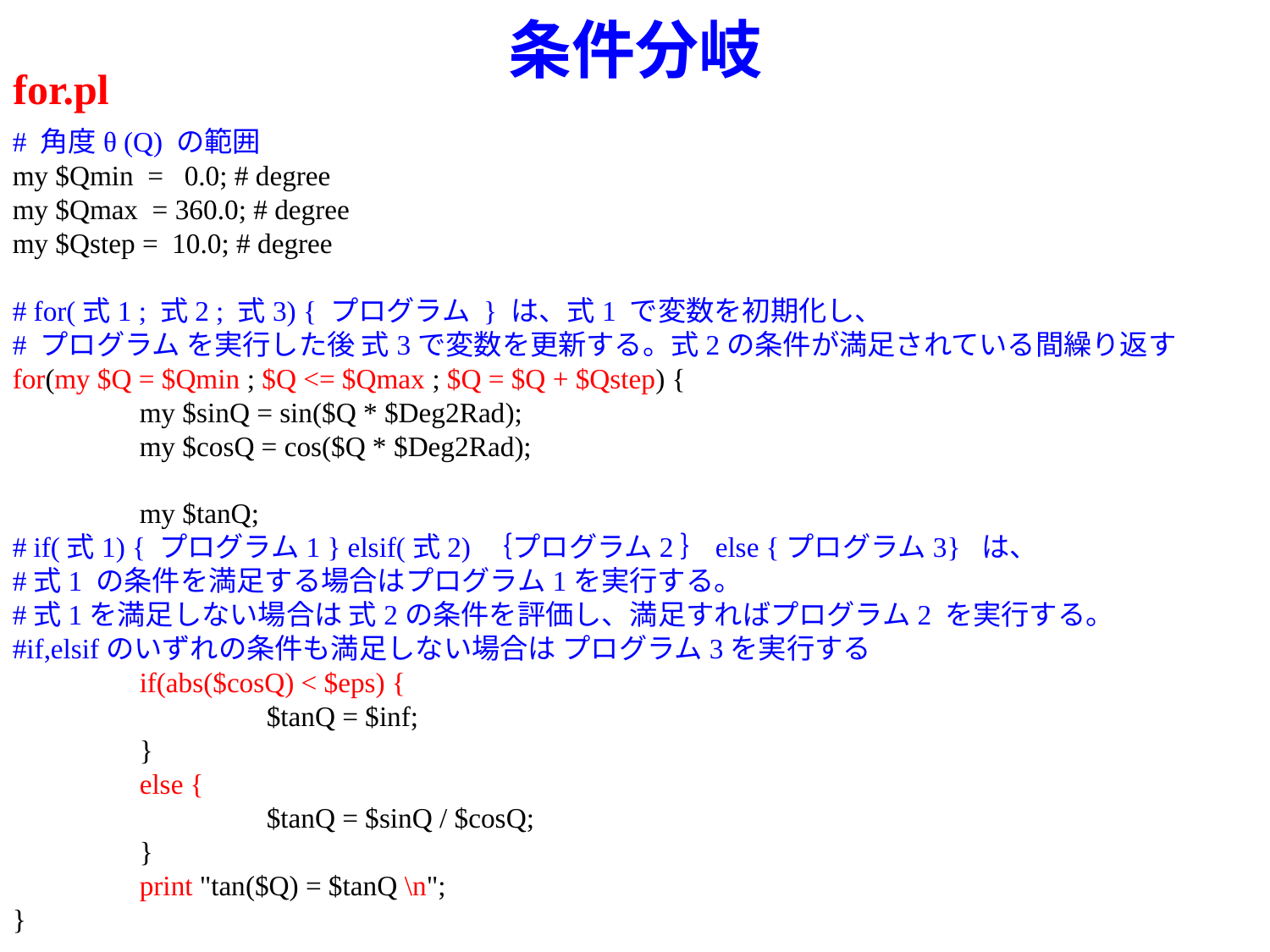

# 条件分岐
for.pl
# 角度θ (Q) の範囲
my $Qmin  =   0.0; # degree
my $Qmax  = 360.0; # degree
my $Qstep =  10.0; # degree

# for(式1 ; 式2 ; 式3) { プログラム } は、式1 で変数を初期化し、
# プログラム を実行した後 式3で変数を更新する。式2の条件が満足されている間繰り返す
for(my $Q = $Qmin ; $Q <= $Qmax ; $Q = $Q + $Qstep) {
	my $sinQ = sin($Q * $Deg2Rad);
	my $cosQ = cos($Q * $Deg2Rad);

	my $tanQ;
# if(式1) { プログラム1 } elsif(式2) ｛プログラム2｝else {プログラム3}  は、
#式1 の条件を満足する場合はプログラム1を実行する。
#式1を満足しない場合は 式2の条件を評価し、満足すればプログラム2 を実行する。
#if,elsifのいずれの条件も満足しない場合は プログラム3を実行する
	if(abs($cosQ) < $eps) {
		$tanQ = $inf;
	}
	else {
		$tanQ = $sinQ / $cosQ;
	}
	print "tan($Q) = $tanQ \n";
}